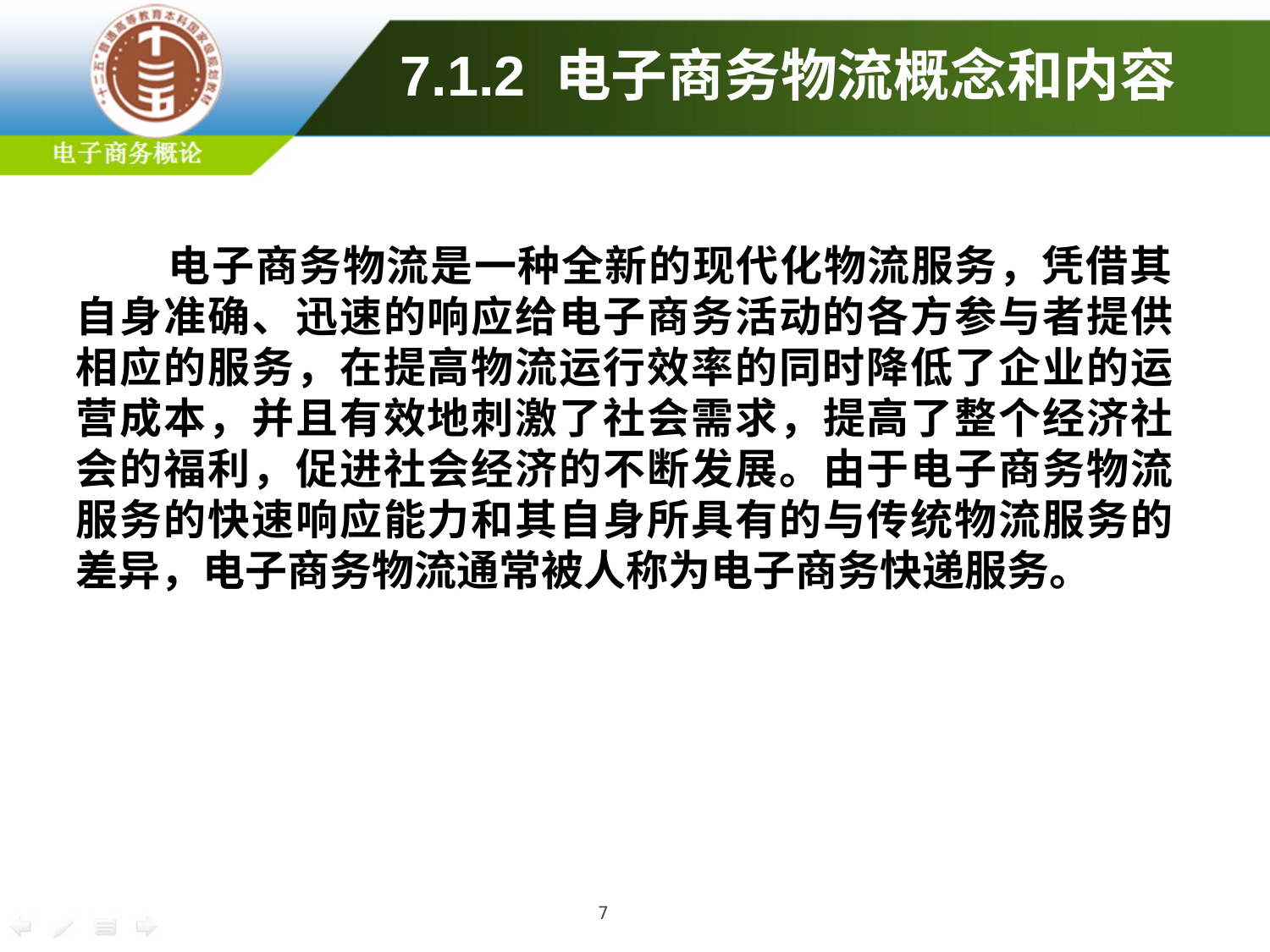

7.1.2 电子商务物流概念和内容
    电子商务物流是一种全新的现代化物流服务，凭借其自身准确、迅速的响应给电子商务活动的各方参与者提供相应的服务，在提高物流运行效率的同时降低了企业的运营成本，并且有效地刺激了社会需求，提高了整个经济社会的福利，促进社会经济的不断发展。由于电子商务物流服务的快速响应能力和其自身所具有的与传统物流服务的差异，电子商务物流通常被人称为电子商务快递服务。
7